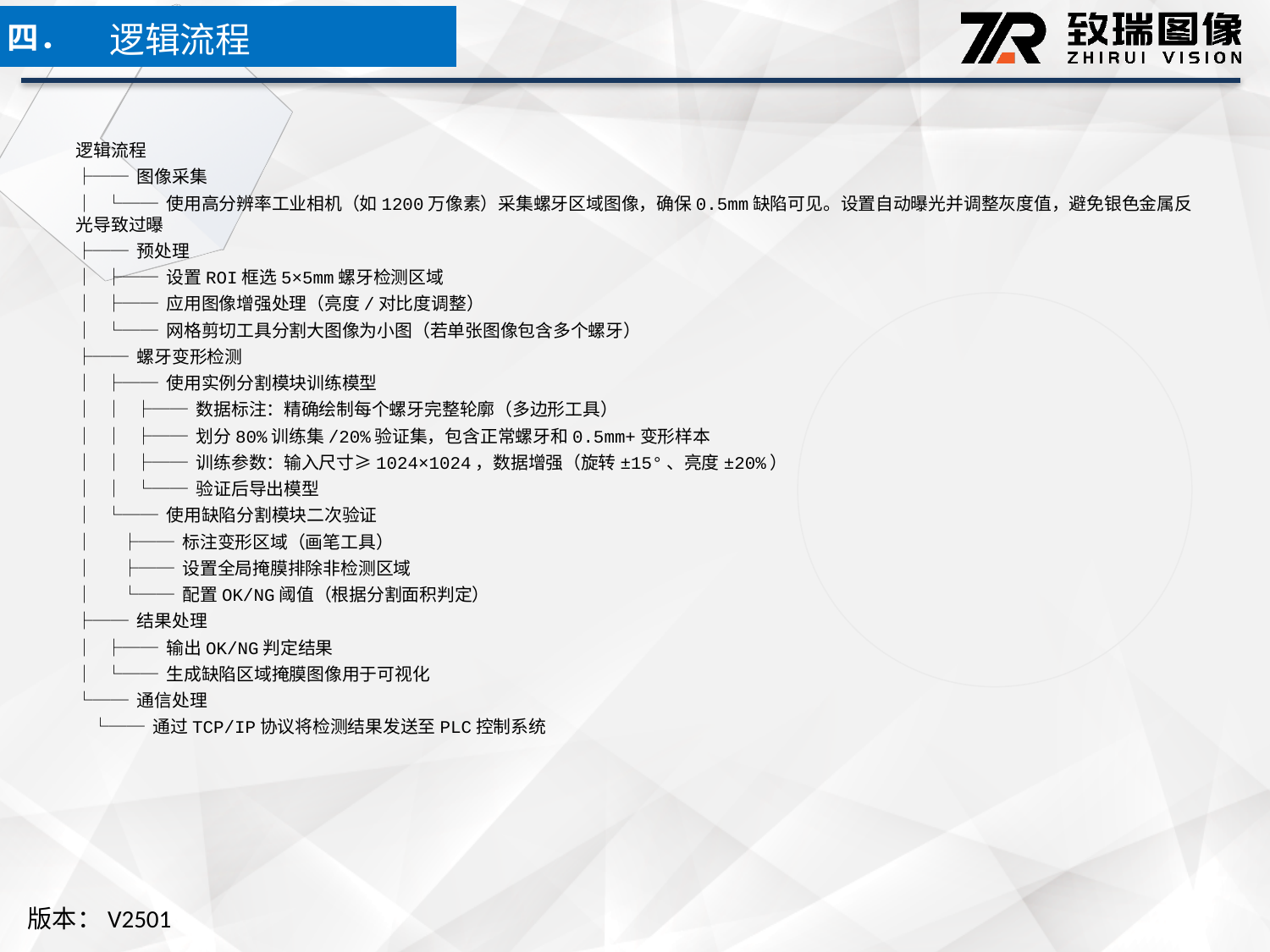

逻辑流程
四．

逻辑流程
├── 图像采集
│   └── 使用高分辨率工业相机（如1200万像素）采集螺牙区域图像，确保0.5mm缺陷可见。设置自动曝光并调整灰度值，避免银色金属反光导致过曝
├── 预处理
│   ├── 设置ROI框选5×5mm螺牙检测区域
│   ├── 应用图像增强处理（亮度/对比度调整）
│   └── 网格剪切工具分割大图像为小图（若单张图像包含多个螺牙）
├── 螺牙变形检测
│   ├── 使用实例分割模块训练模型
│   │   ├── 数据标注：精确绘制每个螺牙完整轮廓（多边形工具）
│   │   ├── 划分80%训练集/20%验证集，包含正常螺牙和0.5mm+变形样本
│   │   ├── 训练参数：输入尺寸≥1024×1024，数据增强（旋转±15°、亮度±20%）
│   │   └── 验证后导出模型
│   └── 使用缺陷分割模块二次验证
│       ├── 标注变形区域（画笔工具）
│       ├── 设置全局掩膜排除非检测区域
│       └── 配置OK/NG阈值（根据分割面积判定）
├── 结果处理
│   ├── 输出OK/NG判定结果
│   └── 生成缺陷区域掩膜图像用于可视化
└── 通信处理
    └── 通过TCP/IP协议将检测结果发送至PLC控制系统